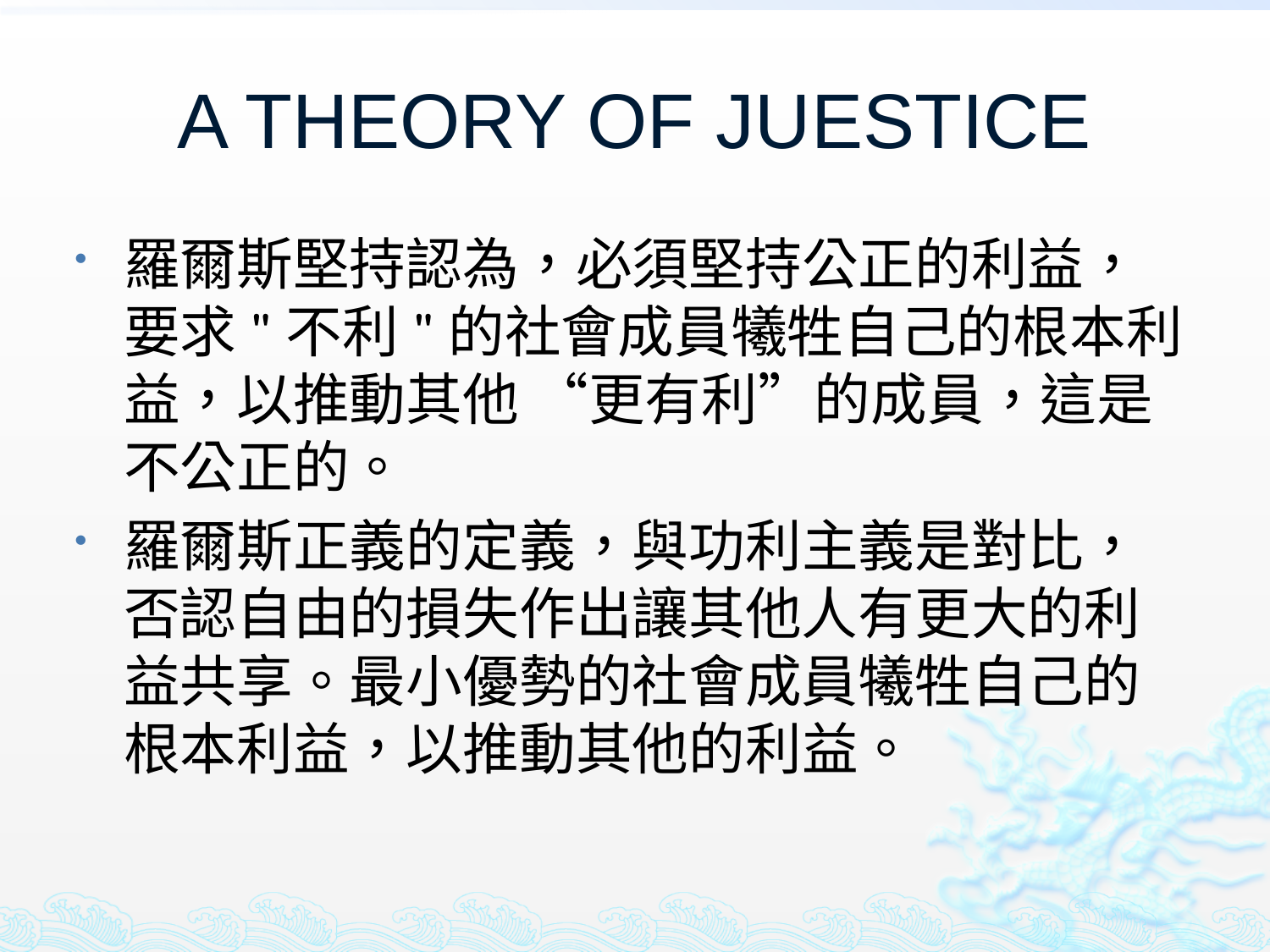

# A THEORY OF JUESTICE
羅爾斯堅持認為，必須堅持公正的利益，要求"不利"的社會成員犧牲自己的根本利益，以推動其他 “更有利”的成員，這是不公正的。
羅爾斯正義的定義，與功利主義是對比，否認自由的損失作出讓其他人有更大的利益共享。最小優勢的社會成員犧牲自己的根本利益，以推動其他的利益。